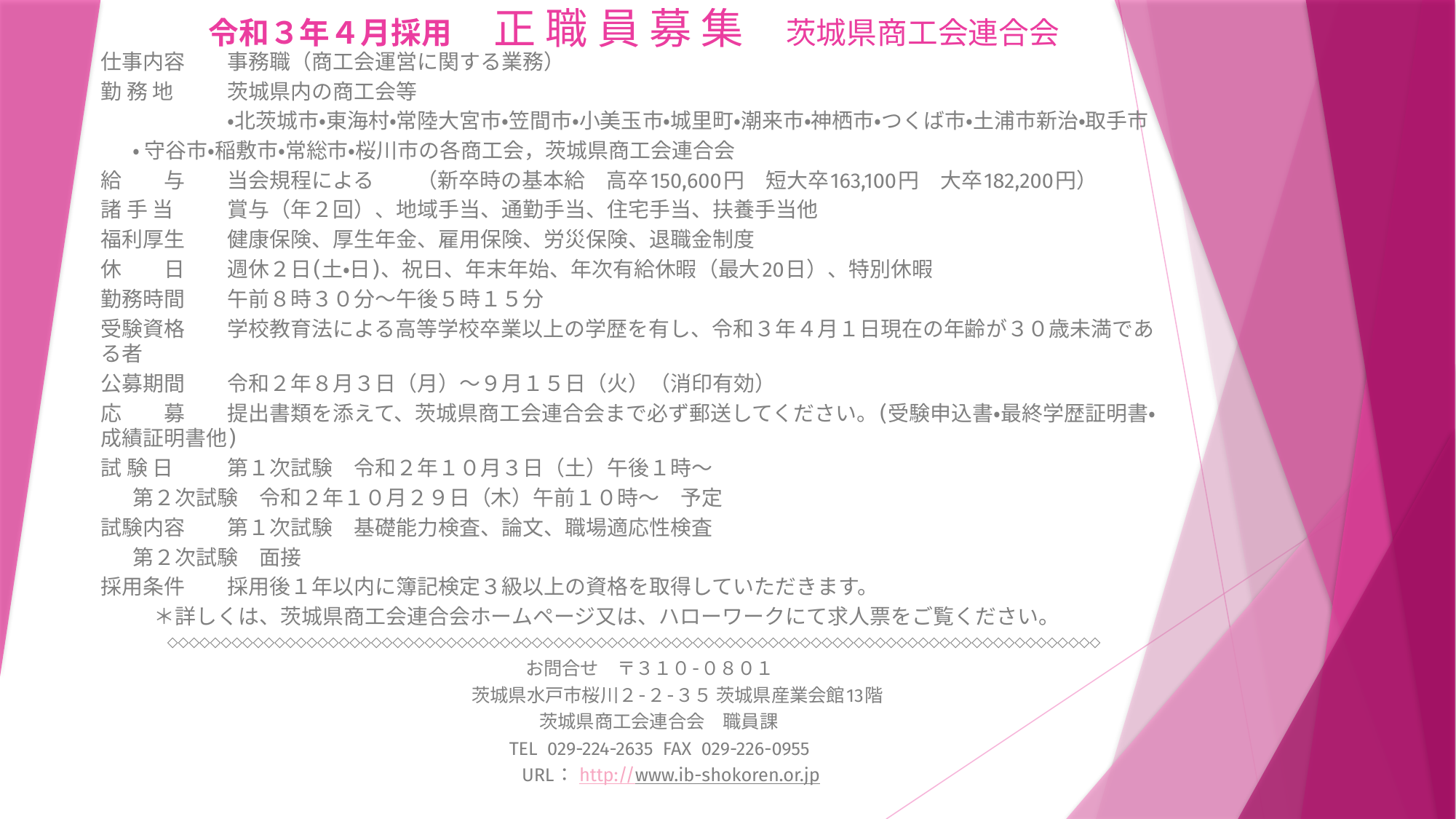

# 令和３年４月採用　正 職 員 募 集　茨城県商工会連合会

仕事内容　　事務職（商工会運営に関する業務）
勤 務 地  　	茨城県内の商工会等
　　　　　　・北茨城市・東海村・常陸大宮市・笠間市・小美玉市・城里町・潮来市・神栖市・つくば市・土浦市新治・取手市
		・ 守谷市・稲敷市・常総市・桜川市の各商工会，茨城県商工会連合会
給　　与　　当会規程による　　（新卒時の基本給　高卒150,600円　短大卒163,100円　大卒182,200円）
諸 手 当  　	賞与（年２回）、地域手当、通勤手当、住宅手当、扶養手当他
福利厚生　　健康保険、厚生年金、雇用保険、労災保険、退職金制度
休　　日　　週休２日(土・日)、祝日、年末年始、年次有給休暇（最大20日）、特別休暇
勤務時間　　午前８時３０分～午後５時１５分
受験資格　　学校教育法による高等学校卒業以上の学歴を有し、令和３年４月１日現在の年齢が３０歳未満である者
公募期間　　令和２年８月３日（月）～９月１５日（火）（消印有効）
応　　募　　提出書類を添えて、茨城県商工会連合会まで必ず郵送してください。(受験申込書・最終学歴証明書・成績証明書他)
試 験 日　　	第１次試験　令和２年１０月３日（土）午後１時～
		第２次試験　令和２年１０月２９日（木）午前１０時～　予定
試験内容　　第１次試験　基礎能力検査、論文、職場適応性検査
		第２次試験　面接
採用条件　　採用後１年以内に簿記検定３級以上の資格を取得していただきます。
		　＊詳しくは、茨城県商工会連合会ホームページ又は、ハローワークにて求人票をご覧ください。
◇◇◇◇◇◇◇◇◇◇◇◇◇◇◇◇◇◇◇◇◇◇◇◇◇◇◇◇◇◇◇◇◇◇◇◇◇◇◇◇◇◇◇◇◇◇◇◇◇◇◇◇◇◇◇◇◇◇◇◇◇◇◇◇◇◇◇◇◇◇◇◇◇◇◇◇◇◇◇◇◇◇◇◇◇◇◇
					お問合せ　〒３１０-０８０１
										　　　茨城県水戸市桜川２-２-３５ 茨城県産業会館13階
　								　茨城県商工会連合会　職員課
										　TEL  029-224-2635  FAX  029-226-0955
 									　　 URL： http://www.ib-shokoren.or.jp